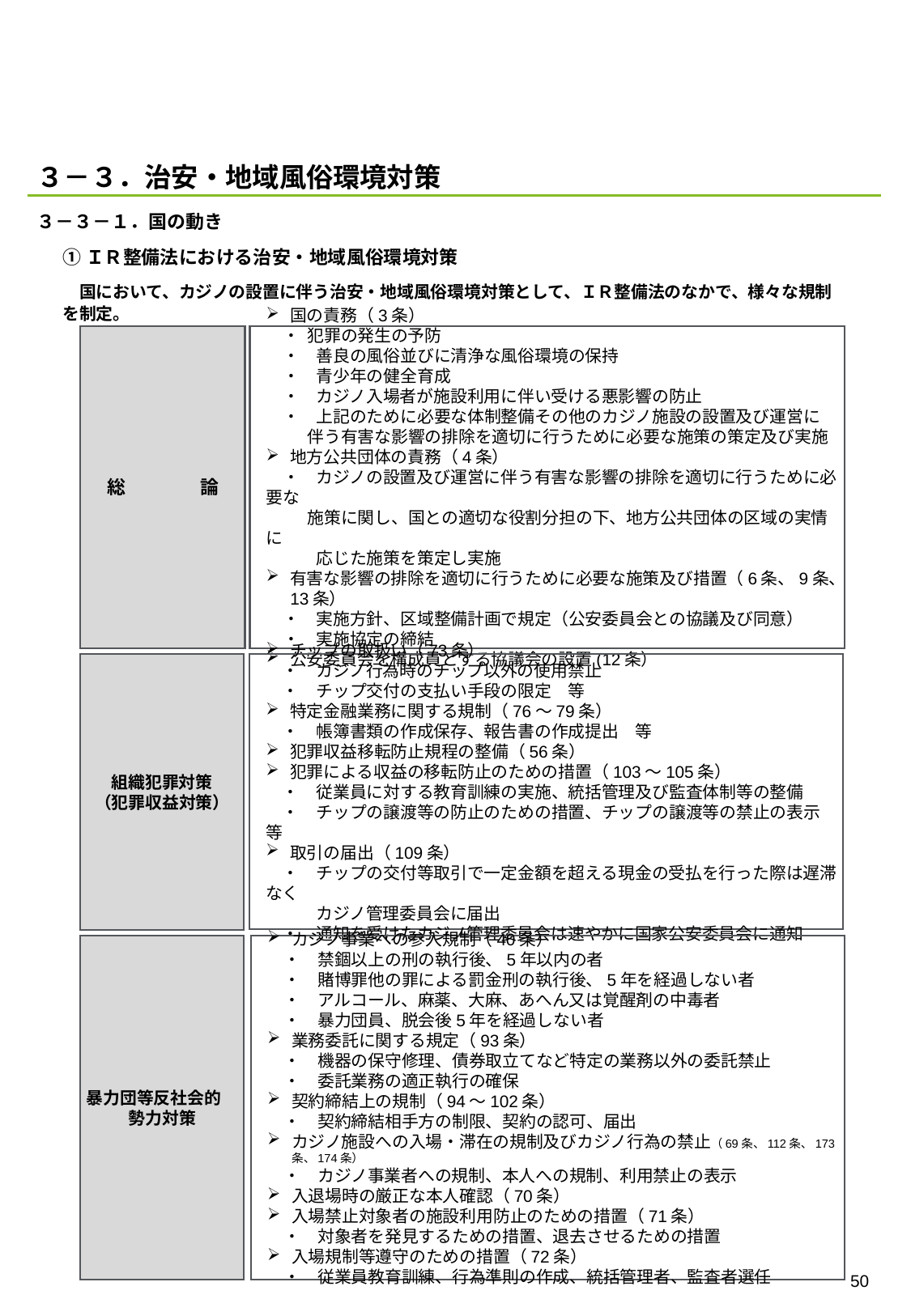

#
３－３．治安・地域風俗環境対策
３－３－１．国の動き
①ＩＲ整備法における治安・地域風俗環境対策
　国において、カジノの設置に伴う治安・地域風俗環境対策として、ＩＲ整備法のなかで、様々な規制を制定。
総　　　　論
国の責務（3条）
　・  犯罪の発生の予防
　・　善良の風俗並びに清浄な風俗環境の保持
　・　青少年の健全育成
　・　カジノ入場者が施設利用に伴い受ける悪影響の防止
　・　上記のために必要な体制整備その他のカジノ施設の設置及び運営に
　　  伴う有害な影響の排除を適切に行うために必要な施策の策定及び実施
地方公共団体の責務（4条）
　・　カジノの設置及び運営に伴う有害な影響の排除を適切に行うために必要な
　　  施策に関し、国との適切な役割分担の下、地方公共団体の区域の実情に
　　　応じた施策を策定し実施
有害な影響の排除を適切に行うために必要な施策及び措置（6条、9条、13条）
　・　実施方針、区域整備計画で規定（公安委員会との協議及び同意）
　・　実施協定の締結
公安委員会を構成員とする協議会の設置(12条）
組織犯罪対策
（犯罪収益対策）
チップの取扱い（73条）
　・　カジノ行為時のチップ以外の使用禁止
　・　チップ交付の支払い手段の限定　等
特定金融業務に関する規制（76～79条）
　・　帳簿書類の作成保存、報告書の作成提出　等
犯罪収益移転防止規程の整備（56条）
犯罪による収益の移転防止のための措置（103～105条）
　・　従業員に対する教育訓練の実施、統括管理及び監査体制等の整備
　・　チップの譲渡等の防止のための措置、チップの譲渡等の禁止の表示 等
取引の届出（109条）
　・　チップの交付等取引で一定金額を超える現金の受払を行った際は遅滞なく
　　　カジノ管理委員会に届出
　・　通知を受けたカジノ管理委員会は速やかに国家公安委員会に通知
暴力団等反社会的　勢力対策
カジノ事業への参入規制（40条）
　・　禁錮以上の刑の執行後、5年以内の者
　・　賭博罪他の罪による罰金刑の執行後、5年を経過しない者
　・　アルコール、麻薬、大麻、あへん又は覚醒剤の中毒者
　・　暴力団員、脱会後5年を経過しない者
業務委託に関する規定（93条）
　・　機器の保守修理、債券取立てなど特定の業務以外の委託禁止
　・　委託業務の適正執行の確保
契約締結上の規制（94～102条）
　・　契約締結相手方の制限、契約の認可、届出
カジノ施設への入場・滞在の規制及びカジノ行為の禁止（69条、112条、173条、174条）
　・　カジノ事業者への規制、本人への規制、利用禁止の表示
入退場時の厳正な本人確認（70条）
入場禁止対象者の施設利用防止のための措置（71条）
　・　対象者を発見するための措置、退去させるための措置
入場規制等遵守のための措置（72条）
　・　従業員教育訓練、行為準則の作成、統括管理者、監査者選任
50